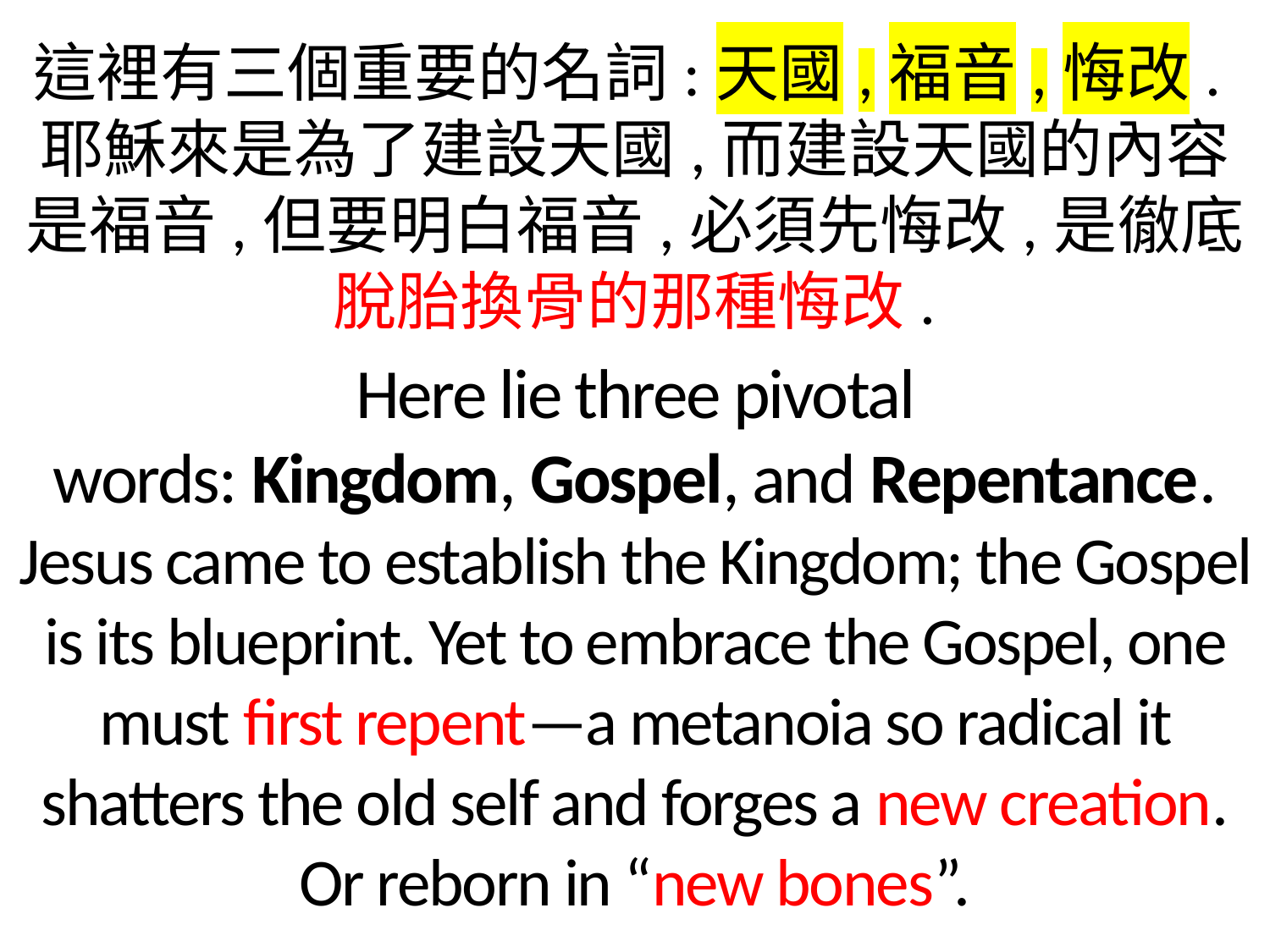

這裡有三個重要的名詞:天國,福音,悔改.耶穌來是為了建設天國,而建設天國的內容是福音,但要明白福音,必須先悔改,是徹底
脫胎換骨的那種悔改.
Here lie three pivotal words: Kingdom, Gospel, and Repentance.
Jesus came to establish the Kingdom; the Gospel is its blueprint. Yet to embrace the Gospel, one must first repent—a metanoia so radical it shatters the old self and forges a new creation.
Or reborn in “new bones”.